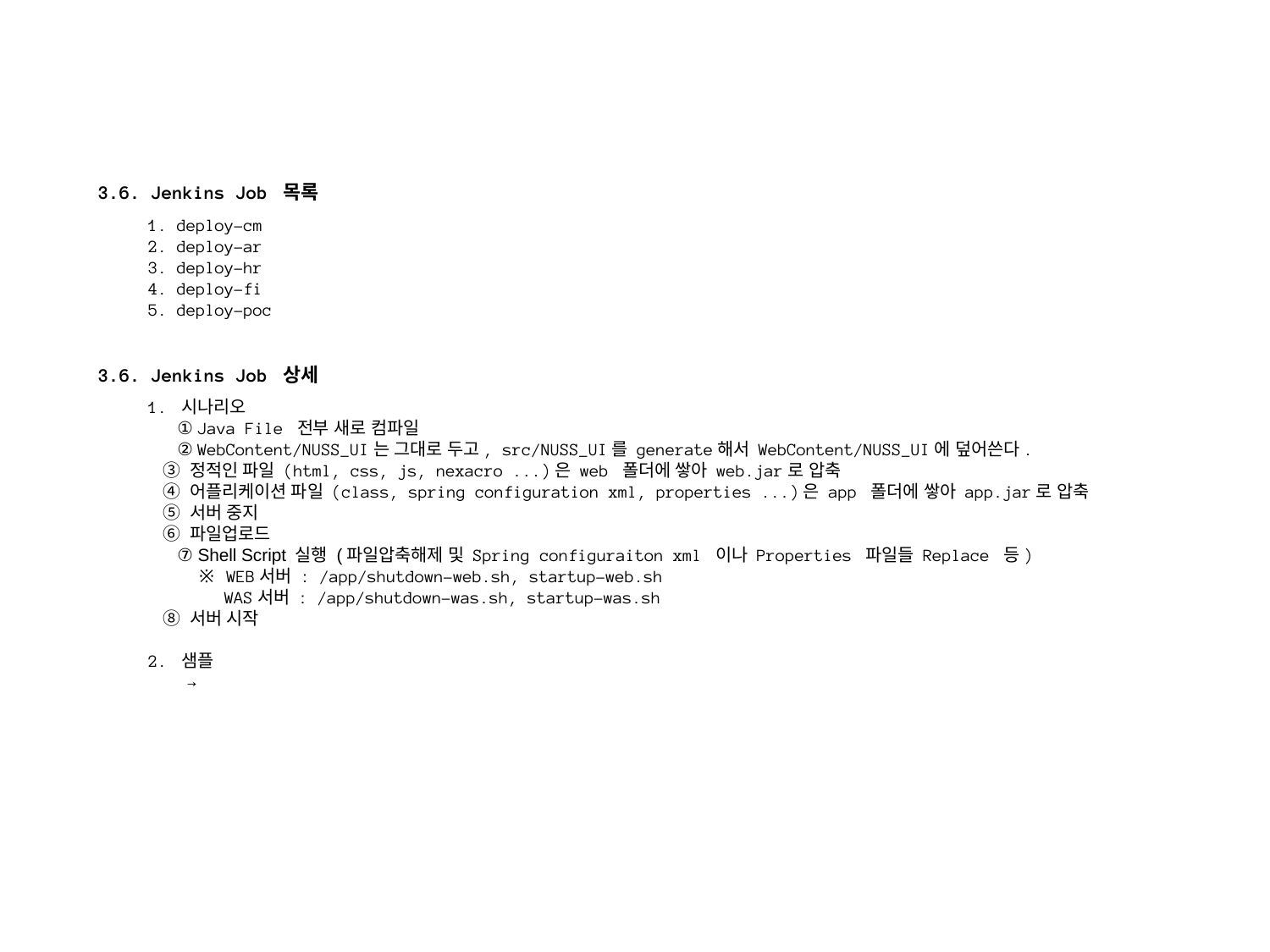

3.6. Jenkins Job 목록
1. deploy-cm
2. deploy-ar
3. deploy-hr
4. deploy-fi
5. deploy-poc
3.6. Jenkins Job 상세
1. 시나리오
   ① Java File 전부 새로 컴파일
   ② WebContent/NUSS_UI는 그대로 두고, src/NUSS_UI를 generate해서 WebContent/NUSS_UI에 덮어쓴다.
   ③ 정적인 파일 (html, css, js, nexacro ...)은 web 폴더에 쌓아 web.jar로 압축
   ④ 어플리케이션 파일 (class, spring configuration xml, properties ...)은 app 폴더에 쌓아 app.jar로 압축
   ⑤ 서버 중지
   ⑥ 파일업로드
   ⑦ Shell Script 실행 (파일압축해제 및 Spring configuraiton xml 이나 Properties 파일들 Replace 등)
     ※ WEB서버 : /app/shutdown-web.sh, startup-web.sh
        WAS서버 : /app/shutdown-was.sh, startup-was.sh
   ⑧ 서버 시작

2. 샘플
    →